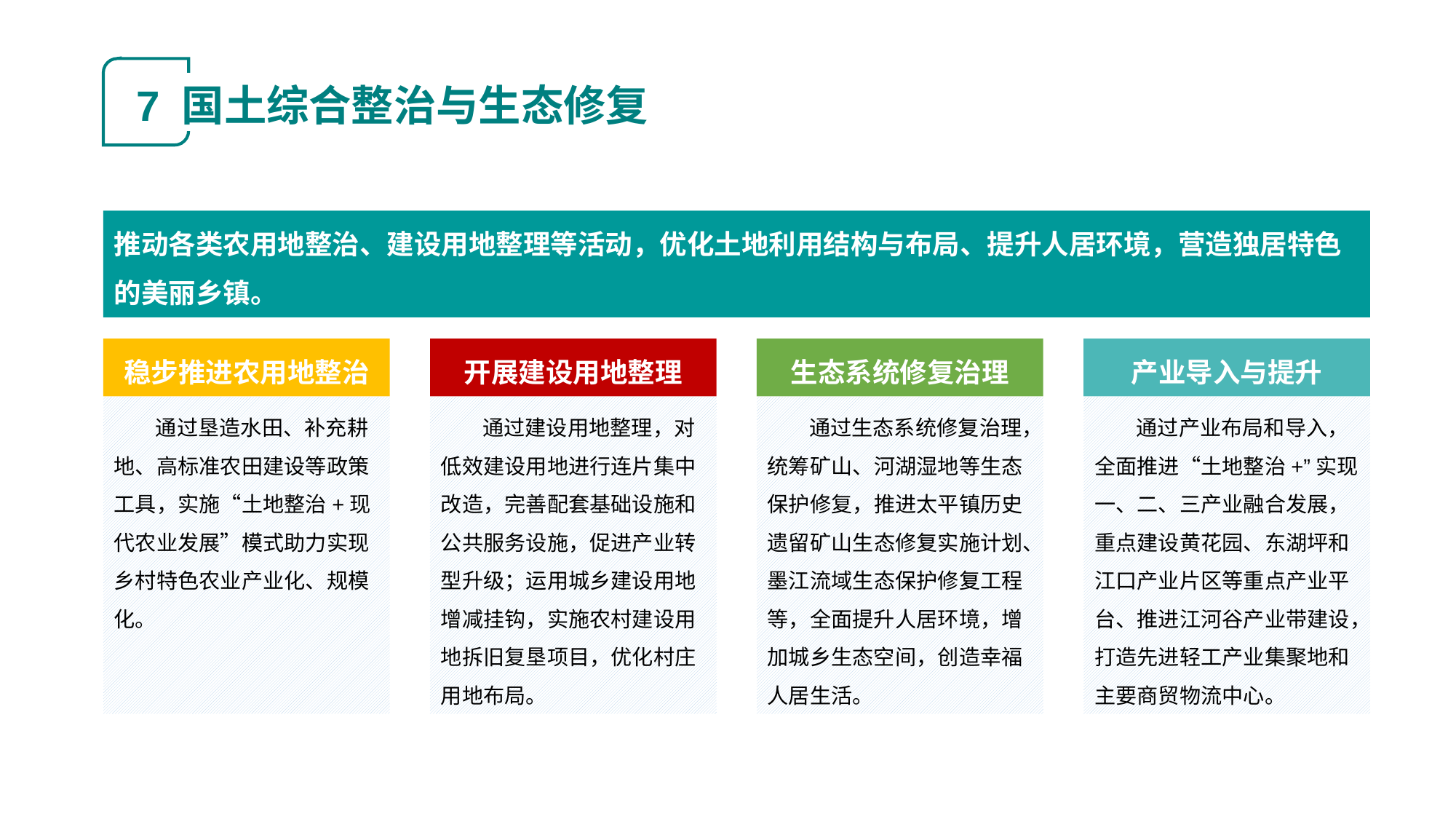

7 国土综合整治与生态修复

推动各类农用地整治、建设用地整理等活动，优化土地利用结构与布局、提升人居环境，营造独居特色的美丽乡镇。
稳步推进农用地整治
开展建设用地整理
生态系统修复治理
产业导入与提升
通过垦造水田、补充耕地、高标准农田建设等政策工具，实施“土地整治+现代农业发展”模式助力实现乡村特色农业产业化、规模化。
通过建设用地整理，对低效建设用地进行连片集中改造，完善配套基础设施和公共服务设施，促进产业转型升级；运用城乡建设用地增减挂钩，实施农村建设用地拆旧复垦项目，优化村庄用地布局。
通过生态系统修复治理，统筹矿山、河湖湿地等生态保护修复，推进太平镇历史遗留矿山生态修复实施计划、墨江流域生态保护修复工程等，全面提升人居环境，增加城乡生态空间，创造幸福人居生活。
通过产业布局和导入，全面推进“土地整治+”实现一、二、三产业融合发展，重点建设黄花园、东湖坪和江口产业片区等重点产业平台、推进江河谷产业带建设，打造先进轻工产业集聚地和主要商贸物流中心。
13